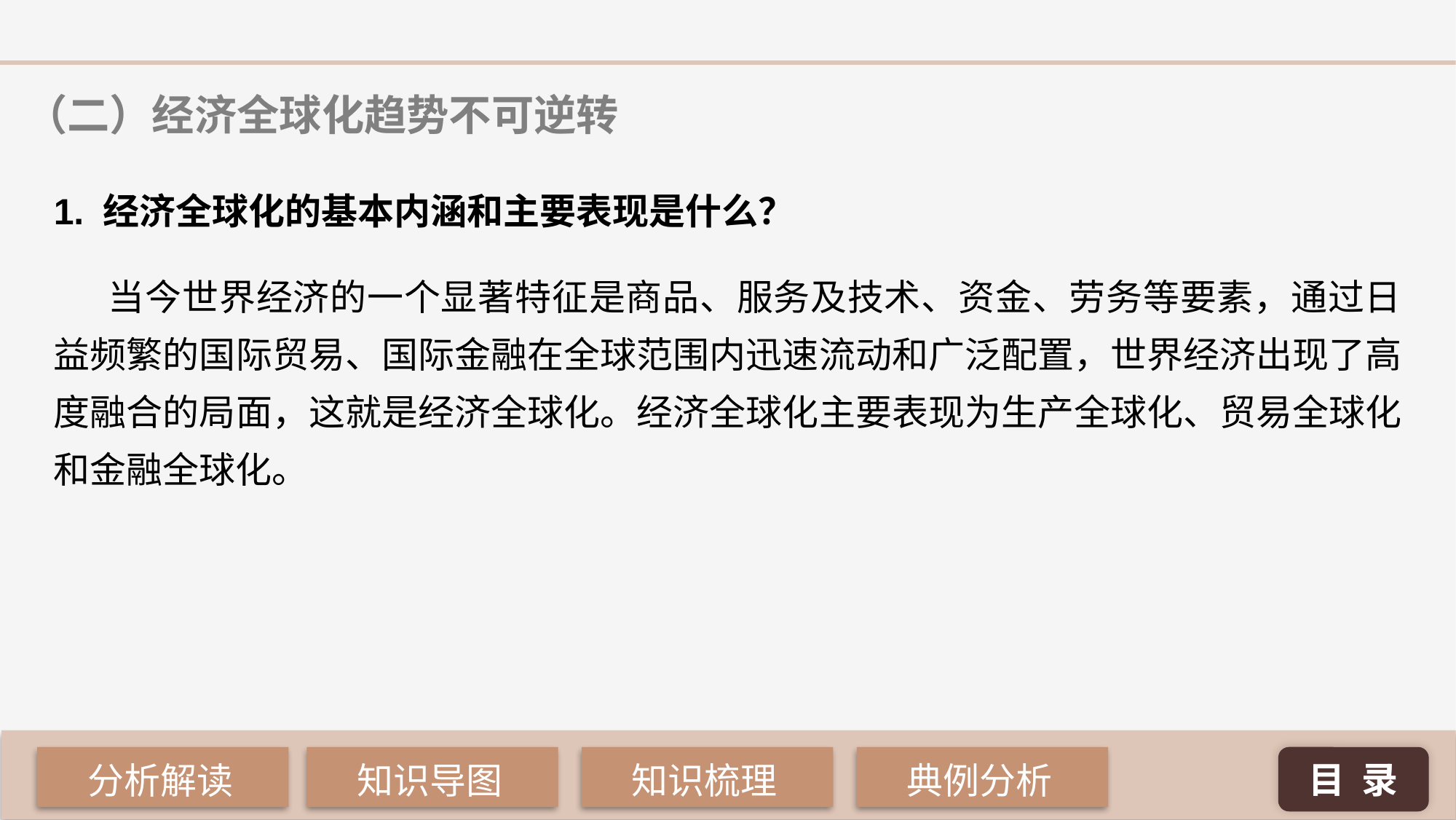

（二）经济全球化趋势不可逆转
1. 经济全球化的基本内涵和主要表现是什么？
当今世界经济的一个显著特征是商品、服务及技术、资金、劳务等要素，通过日益频繁的国际贸易、国际金融在全球范围内迅速流动和广泛配置，世界经济出现了高度融合的局面，这就是经济全球化。经济全球化主要表现为生产全球化、贸易全球化和金融全球化。